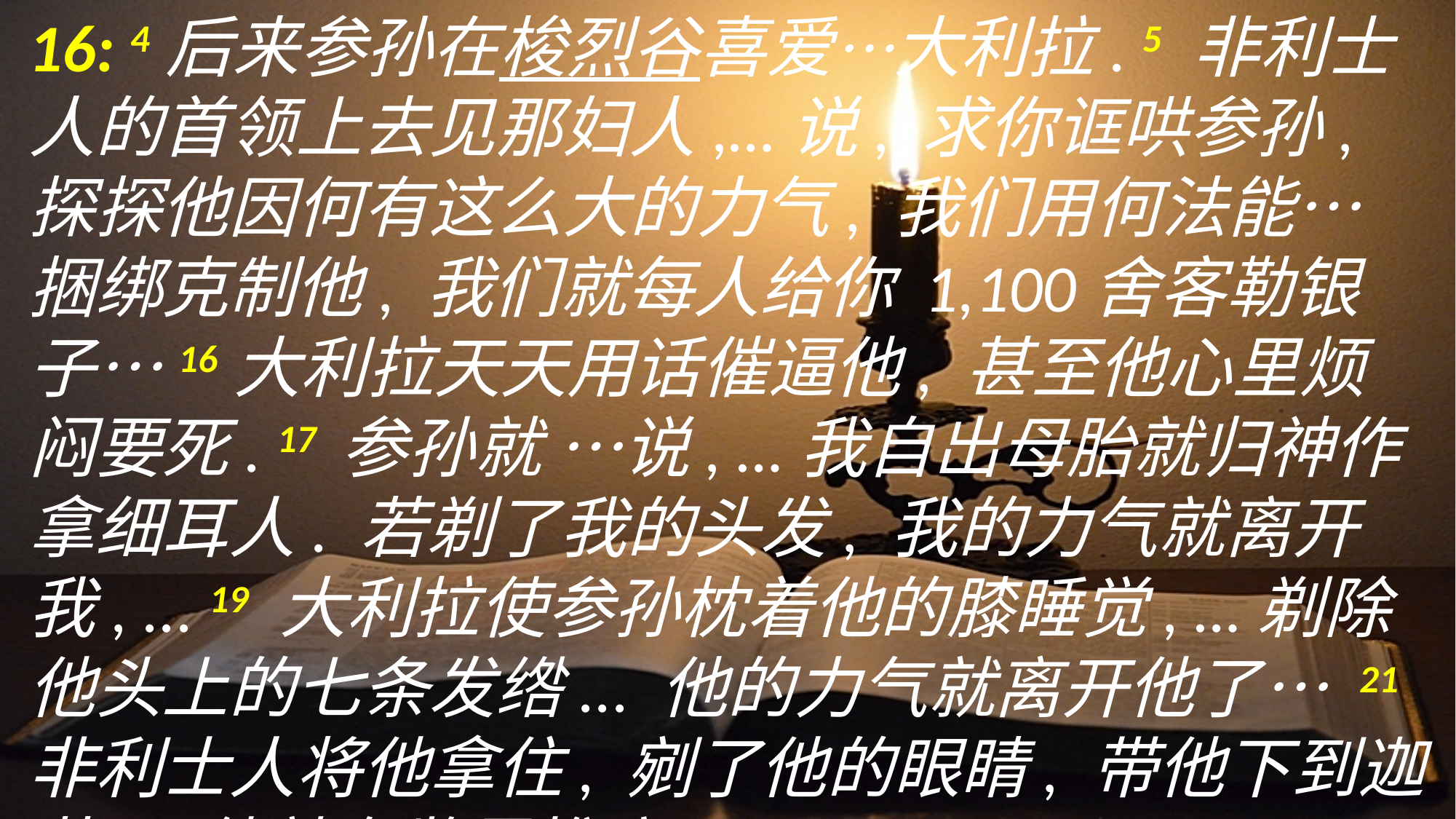

16: 4后来参孙在梭烈谷喜爱…大利拉. 5 非利士人的首领上去见那妇人,…说, 求你诓哄参孙, 探探他因何有这么大的力气, 我们用何法能…捆绑克制他, 我们就每人给你 1,100舍客勒银子…16大利拉天天用话催逼他, 甚至他心里烦闷要死. 17 参孙就 …说, …我自出母胎就归神作拿细耳人. 若剃了我的头发, 我的力气就离开我, ... 19 大利拉使参孙枕着他的膝睡觉, …剃除他头上的七条发绺... 他的力气就离开他了… 21 非利士人将他拿住, 剜了他的眼睛, 带他下到迦萨... 他就在监里推磨…